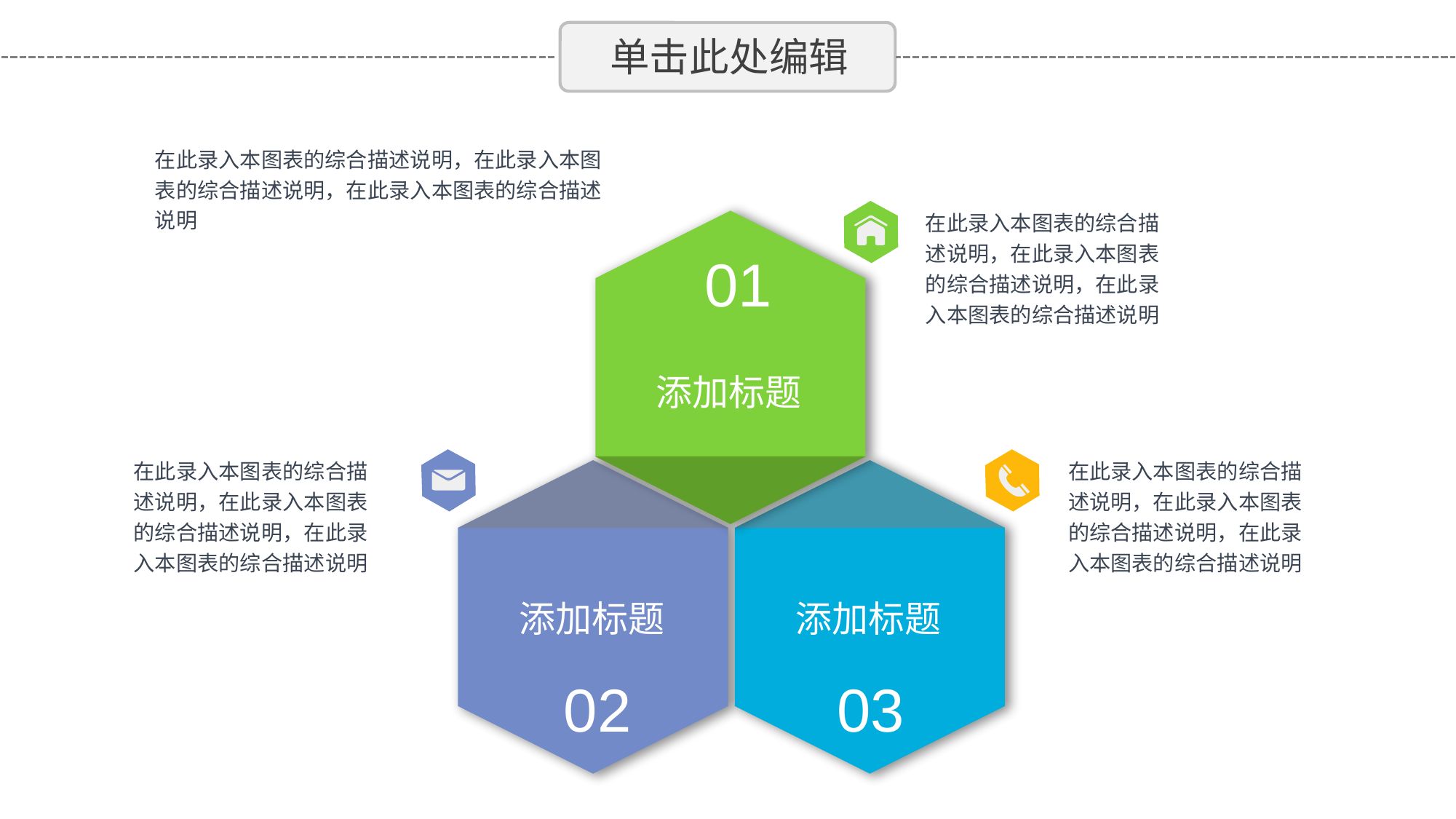

# 单击此处编辑
在此录入本图表的综合描述说明，在此录入本图表的综合描述说明，在此录入本图表的综合描述说明
在此录入本图表的综合描述说明，在此录入本图表的综合描述说明，在此录入本图表的综合描述说明

01
添加标题
在此录入本图表的综合描述说明，在此录入本图表的综合描述说明，在此录入本图表的综合描述说明
在此录入本图表的综合描述说明，在此录入本图表的综合描述说明，在此录入本图表的综合描述说明

添加标题
添加标题
02
03